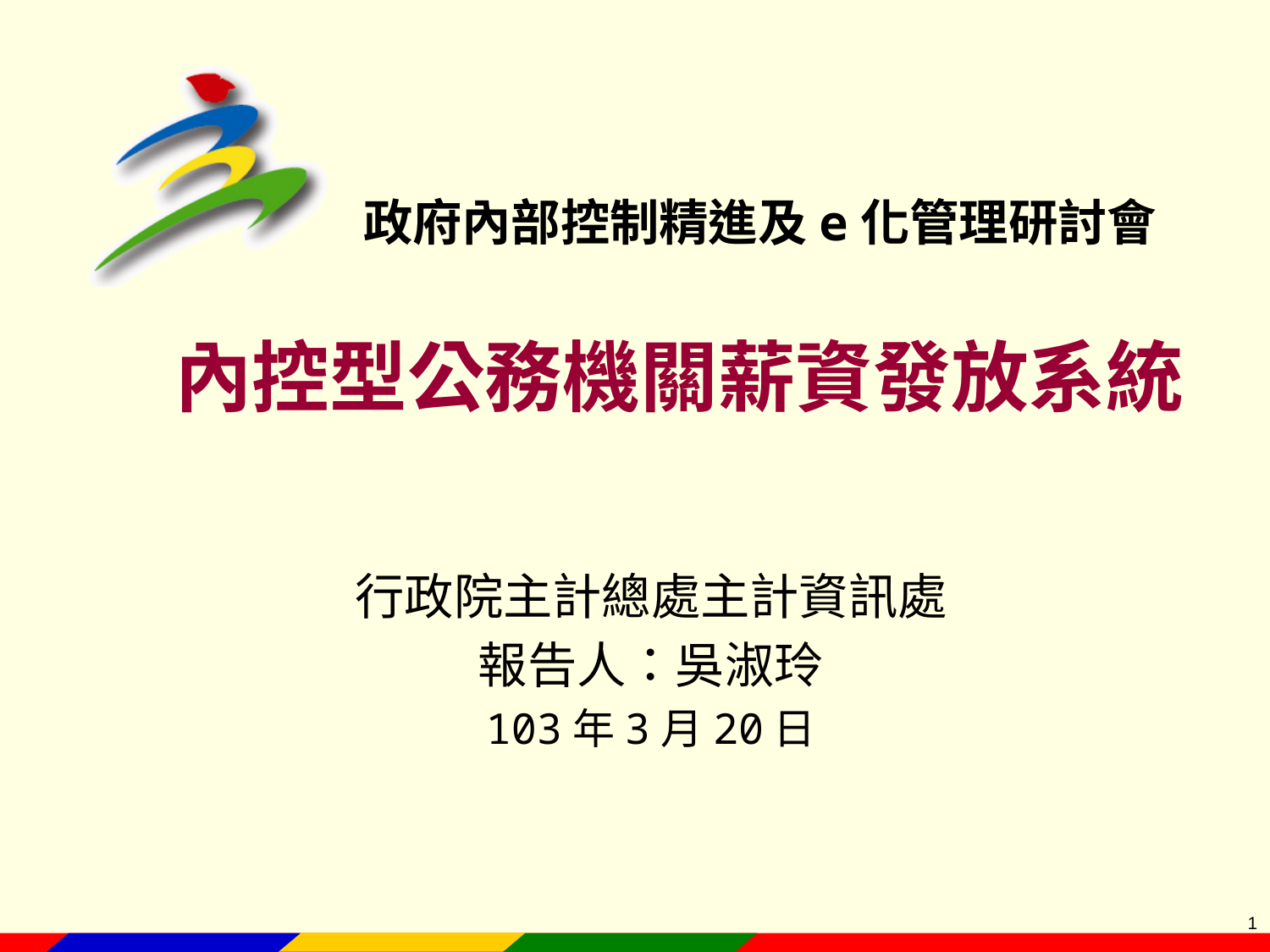

政府內部控制精進及e化管理研討會
# 內控型公務機關薪資發放系統
行政院主計總處主計資訊處
報告人：吳淑玲
103年3月20日
1